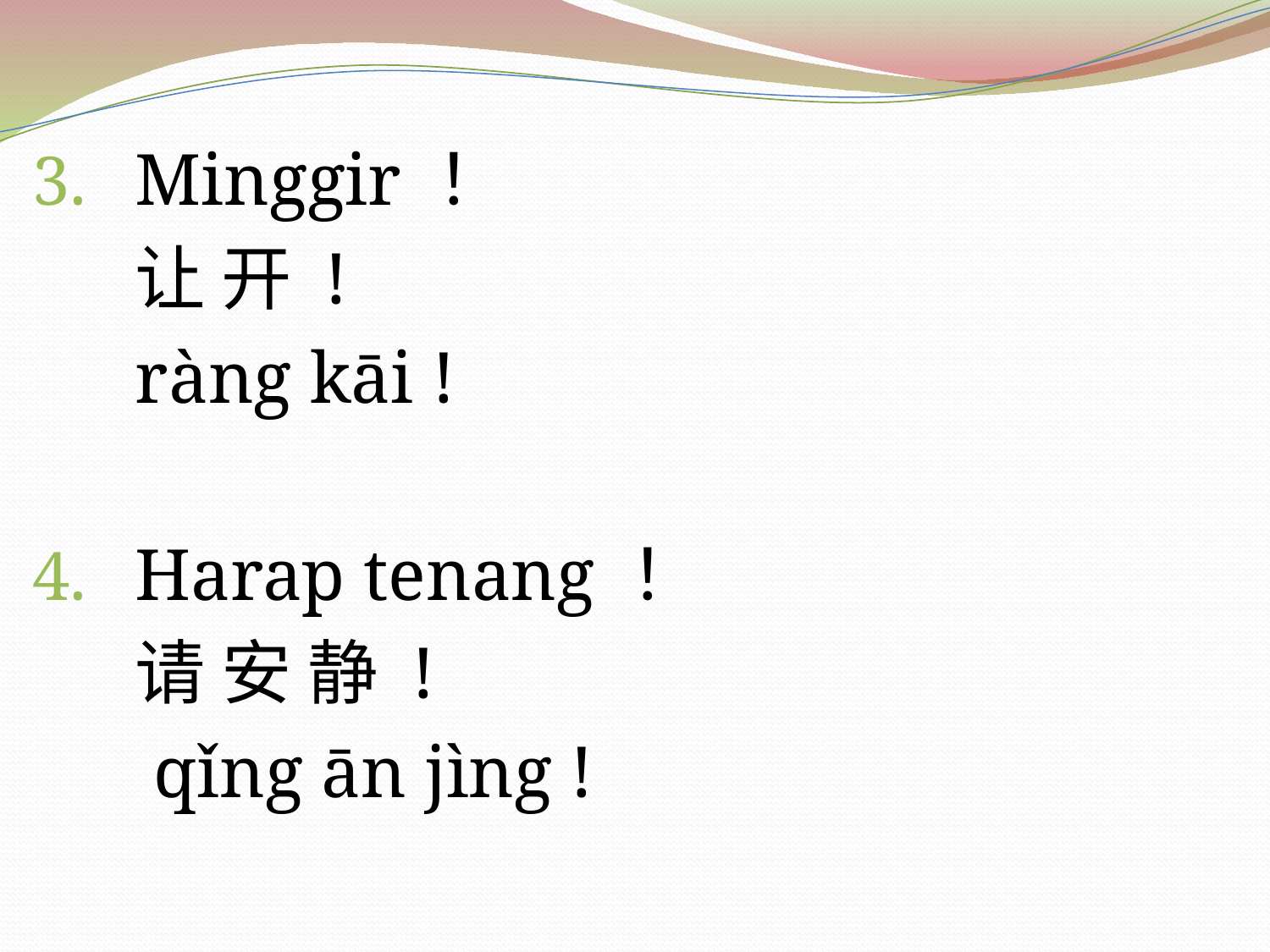

Minggir ！
	让 开 !
	ràng kāi !

Harap tenang ！
	请 安 静 !
	 qǐng ān jìng !